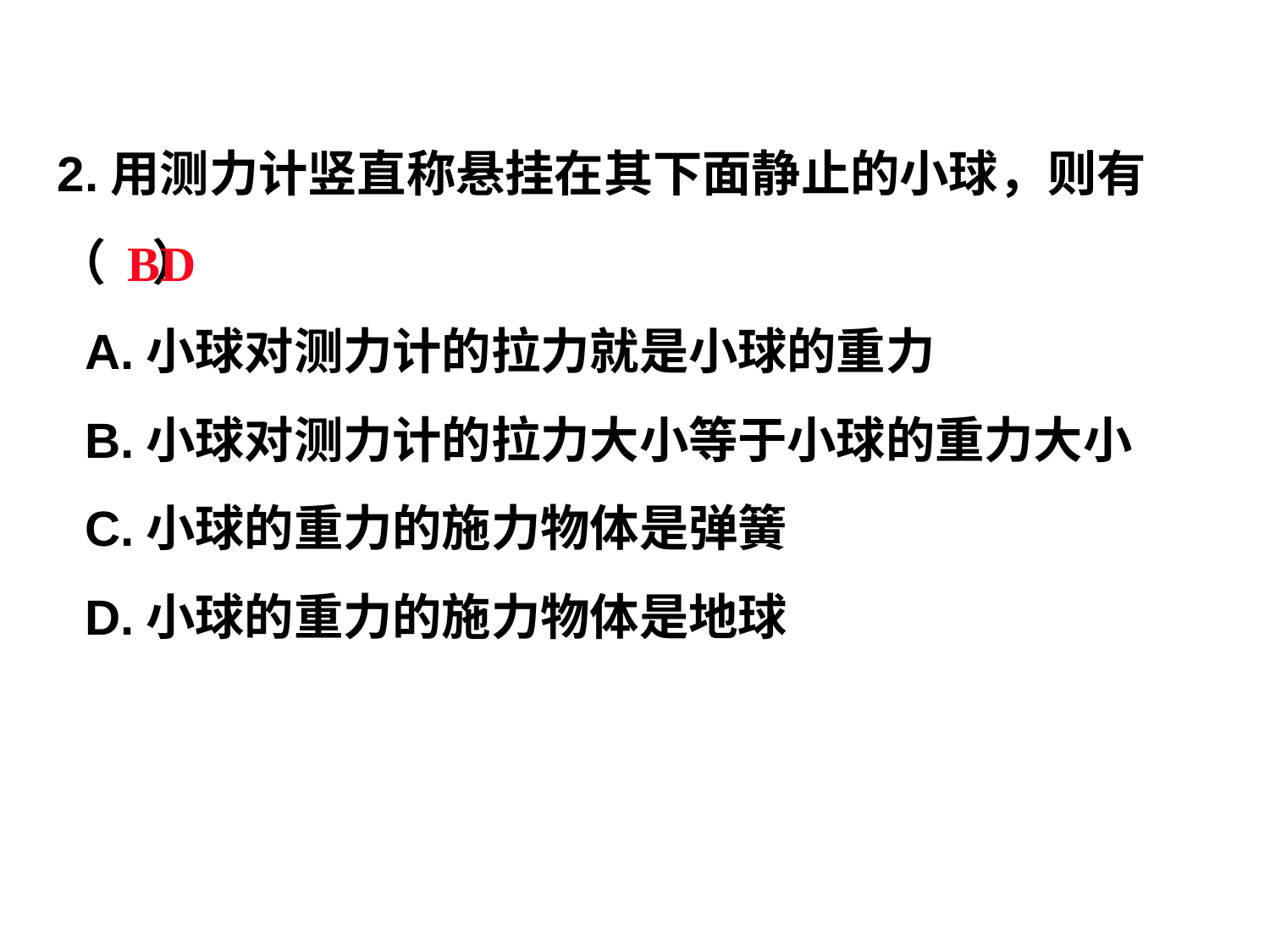

2.用测力计竖直称悬挂在其下面静止的小球，则有（    ）
  A.小球对测力计的拉力就是小球的重力
  B.小球对测力计的拉力大小等于小球的重力大小
  C.小球的重力的施力物体是弹簧
  D.小球的重力的施力物体是地球
BD